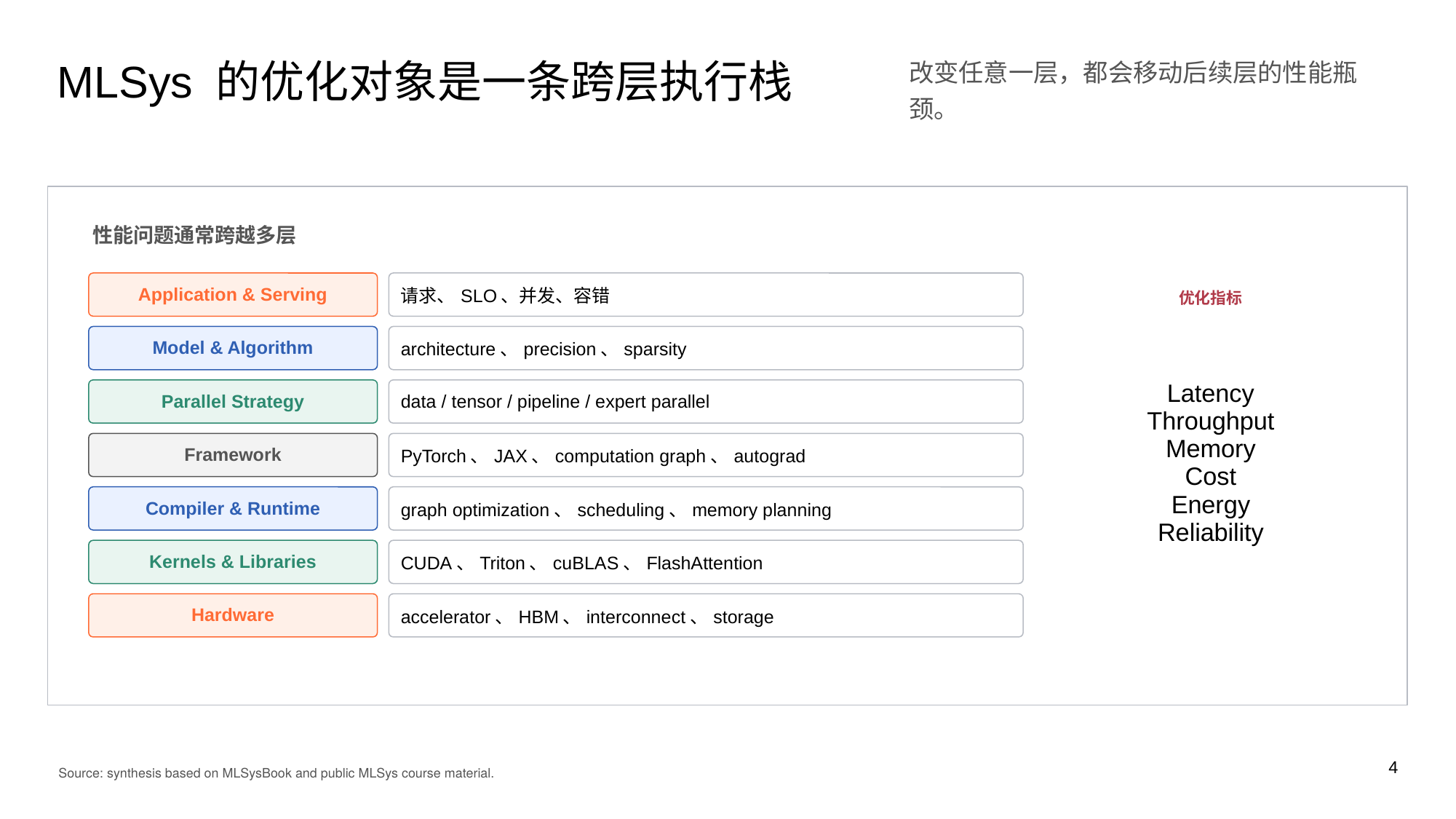

MLSys 的优化对象是一条跨层执行栈
改变任意一层，都会移动后续层的性能瓶颈。

性能问题通常跨越多层
Application & Serving
请求、SLO、并发、容错
优化指标
Model & Algorithm
architecture、precision、sparsity
Latency
Throughput
Memory
Cost
Energy
Reliability
Parallel Strategy
data / tensor / pipeline / expert parallel
Framework
PyTorch、JAX、computation graph、autograd
Compiler & Runtime
graph optimization、scheduling、memory planning
Kernels & Libraries
CUDA、Triton、cuBLAS、FlashAttention
Hardware
accelerator、HBM、interconnect、storage
4
Source: synthesis based on MLSysBook and public MLSys course material.